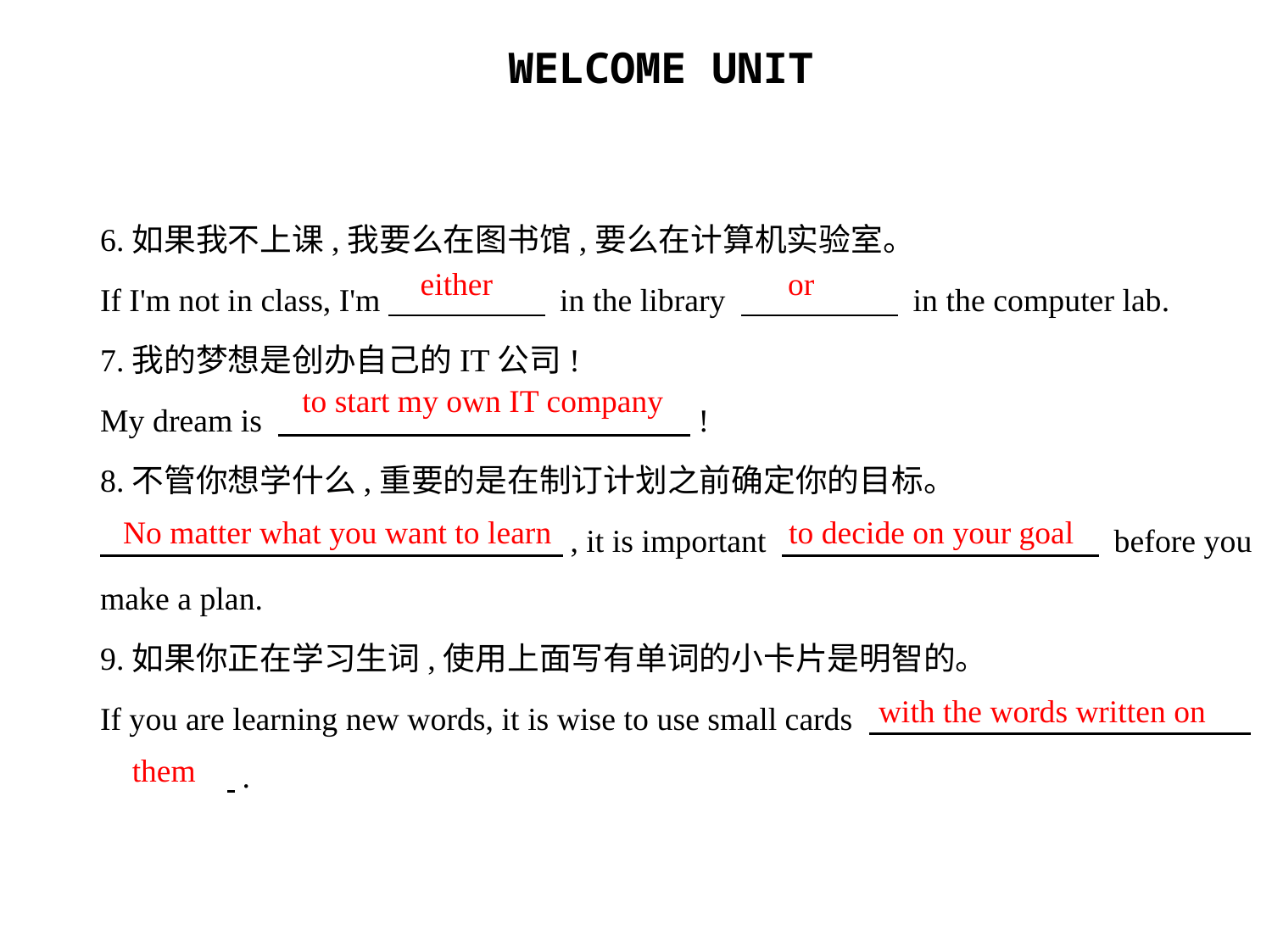

6.如果我不上课,我要么在图书馆,要么在计算机实验室。
If I'm not in class, I'm　　　　     in the library 　　　　     in the computer lab.
7.我的梦想是创办自己的IT公司!
My dream is 　　　　　　　　　　　　    !
8.不管你想学什么,重要的是在制订计划之前确定你的目标。
　　　　　　　　　　　　　　  , it is important 　　　　　　　　　     before you make a plan.
9.如果你正在学习生词,使用上面写有单词的小卡片是明智的。
If you are learning new words, it is wise to use small cards 　　　　　　   　        　　  	 .
either
or
to start my own IT company
to decide on your goal
No matter what you want to learn
with the words written on
them